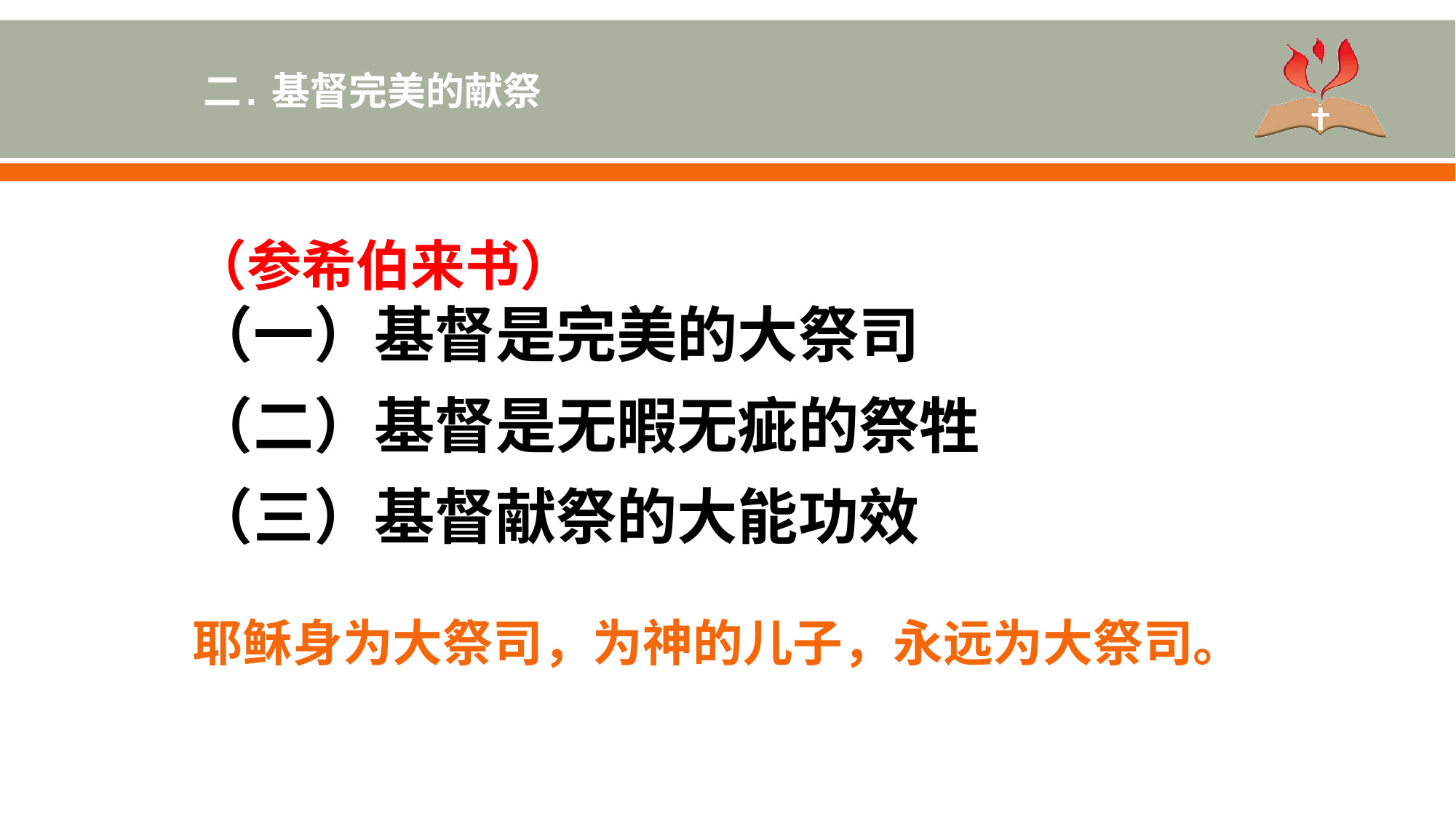

二. 基督完美的献祭

（参希伯来书）
（一）基督是完美的大祭司
（二）基督是无暇无疵的祭牲
（三）基督献祭的大能功效

耶稣身为大祭司，为神的儿子，永远为大祭司。